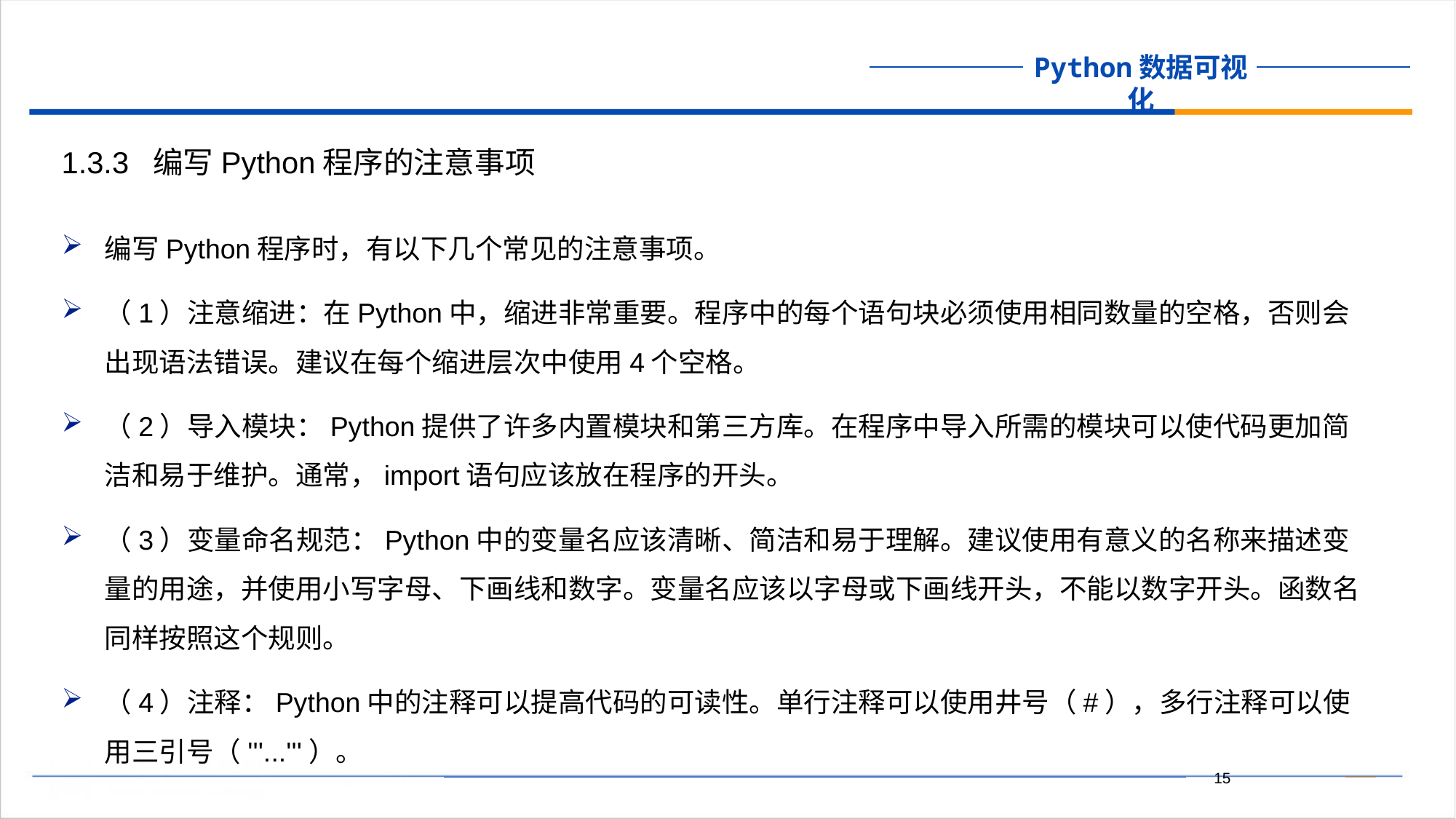

1.3.3  编写Python程序的注意事项
编写Python程序时，有以下几个常见的注意事项。
（1）注意缩进：在Python中，缩进非常重要。程序中的每个语句块必须使用相同数量的空格，否则会出现语法错误。建议在每个缩进层次中使用4个空格。
（2）导入模块：Python提供了许多内置模块和第三方库。在程序中导入所需的模块可以使代码更加简洁和易于维护。通常，import语句应该放在程序的开头。
（3）变量命名规范：Python中的变量名应该清晰、简洁和易于理解。建议使用有意义的名称来描述变量的用途，并使用小写字母、下画线和数字。变量名应该以字母或下画线开头，不能以数字开头。函数名同样按照这个规则。
（4）注释：Python中的注释可以提高代码的可读性。单行注释可以使用井号（#），多行注释可以使用三引号（'''...'''）。